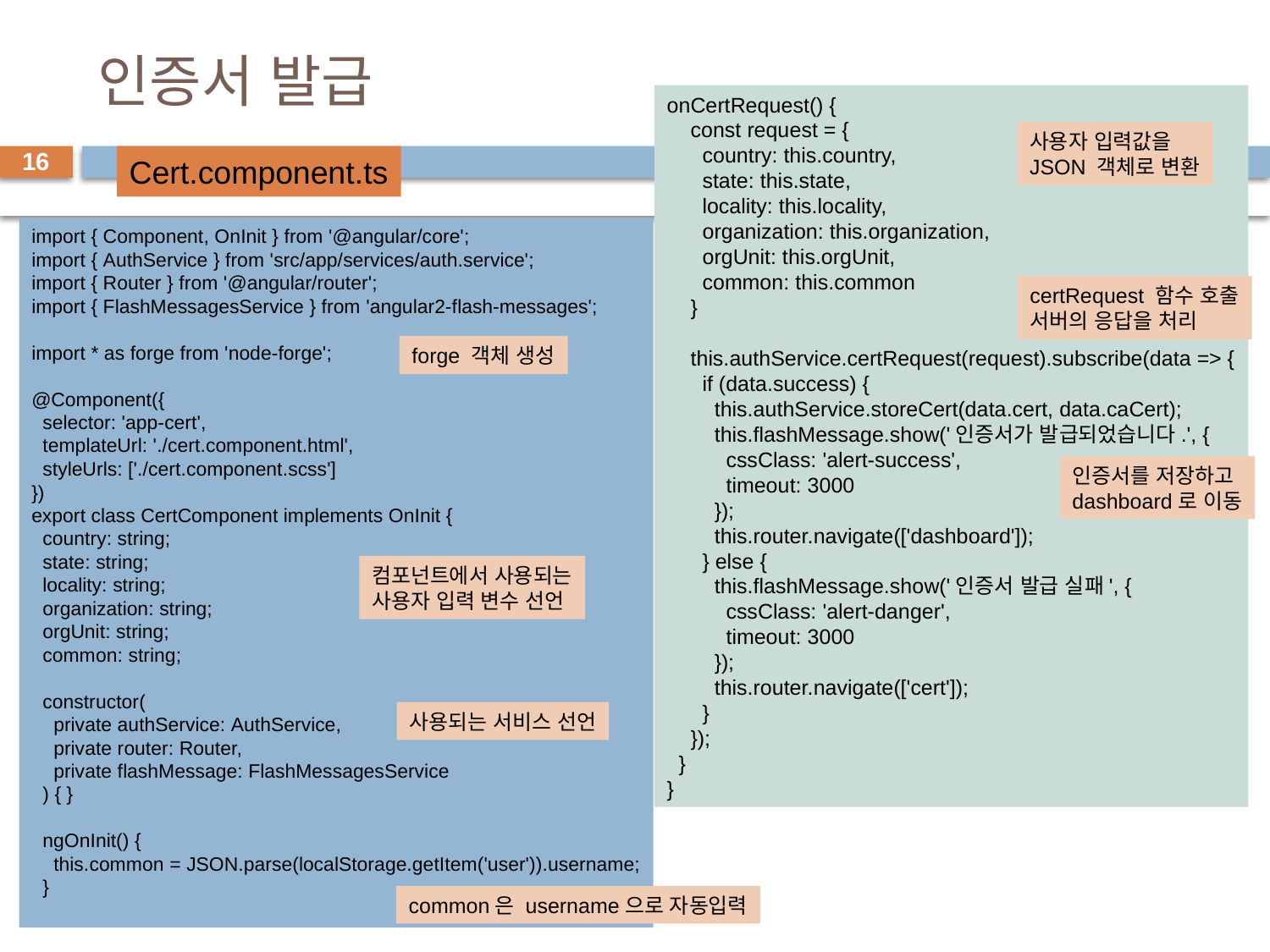

# 인증서 발급
onCertRequest() {
    const request = {
      country: this.country,
      state: this.state,
      locality: this.locality,
      organization: this.organization,
      orgUnit: this.orgUnit,
      common: this.common
    }
    this.authService.certRequest(request).subscribe(data => {
      if (data.success) {
        this.authService.storeCert(data.cert, data.caCert);
        this.flashMessage.show('인증서가 발급되었습니다.', {
          cssClass: 'alert-success',
          timeout: 3000
        });
        this.router.navigate(['dashboard']);
      } else {
        this.flashMessage.show('인증서 발급 실패', {
          cssClass: 'alert-danger',
          timeout: 3000
        });
        this.router.navigate(['cert']);
      }
    });
  }
}
사용자 입력값을
JSON 객체로 변환
16
Cert.component.ts
import { Component, OnInit } from '@angular/core';
import { AuthService } from 'src/app/services/auth.service';
import { Router } from '@angular/router';
import { FlashMessagesService } from 'angular2-flash-messages';
import * as forge from 'node-forge';
@Component({
  selector: 'app-cert',
  templateUrl: './cert.component.html',
  styleUrls: ['./cert.component.scss']
})
export class CertComponent implements OnInit {
  country: string;
  state: string;
  locality: string;
  organization: string;
  orgUnit: string;
  common: string;
  constructor(
    private authService: AuthService,
    private router: Router,
    private flashMessage: FlashMessagesService
  ) { }
  ngOnInit() {
    this.common = JSON.parse(localStorage.getItem('user')).username;
  }

certRequest 함수 호출
서버의 응답을 처리
forge 객체 생성
인증서를 저장하고
dashboard로 이동
컴포넌트에서 사용되는
사용자 입력 변수 선언
사용되는 서비스 선언
common은 username으로 자동입력